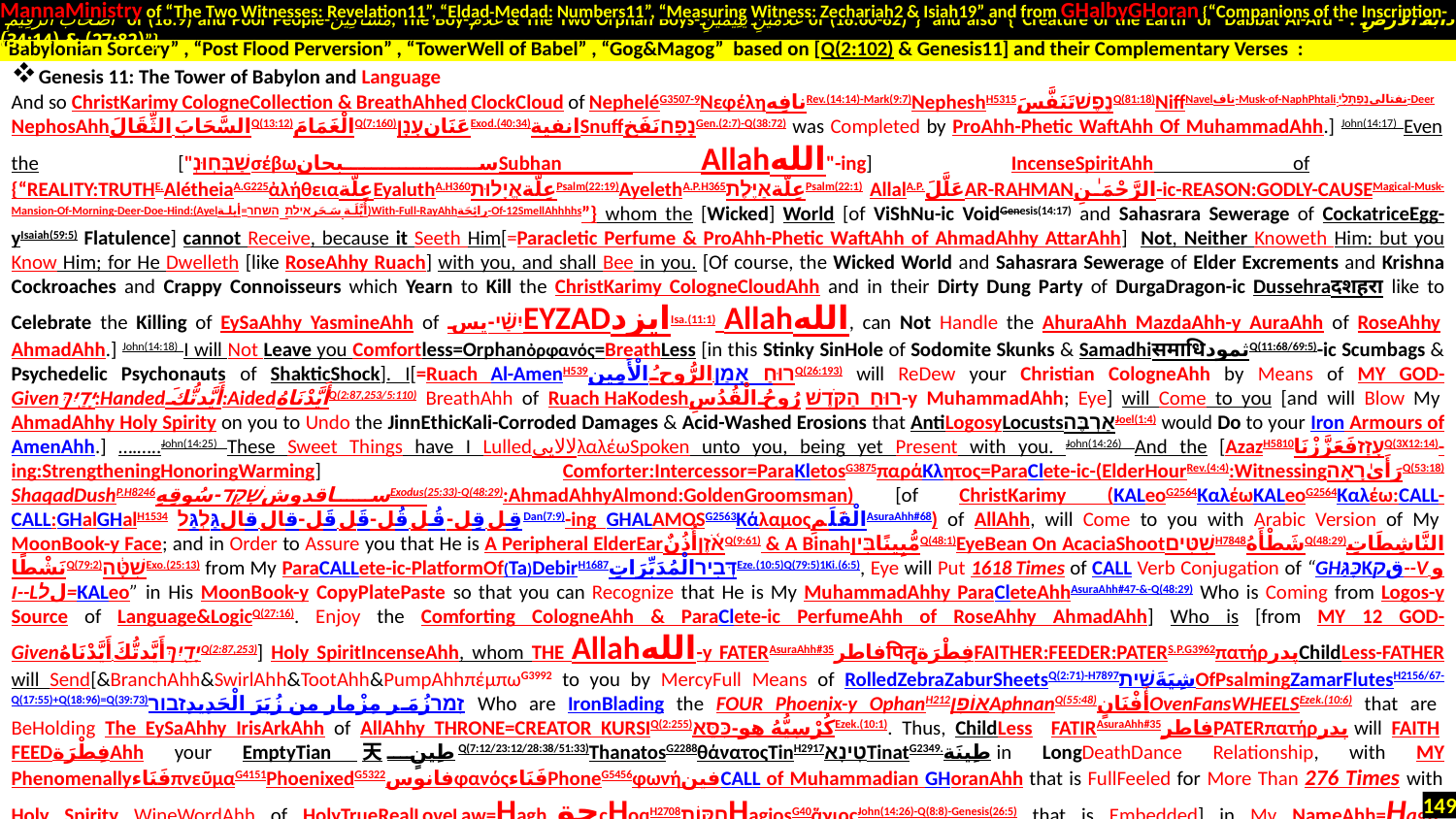

MannaMinistry of “The Two Witnesses: Revelation11”, “Eldad-Medad: Numbers11”, “Measuring Witness: Zechariah2 & Isiah19” and from GHalbyGHoran {“Companions of the Inscription-
 أَصْحَابَ الرَّقِيمِ  of (18:9) and Poor People-مَسَاكِينَ, The Boy-غُلَامُ & The Two Orphan Boys-غُلَامَيْنِ يَتِيمَيْنِ of (18:60-82)”}  and also  {“Creature of the Earth  or  Dabbat Al-Ard - دَابَّةُ الْأَرْضِ : (27:82) & (34:14)”}

Genesis 11: The Tower of Babylon and Language

Genesis 11: The Tower of Babylon and Language
And so ChristKarimy CologneCollection & BreathAhhed ClockCloud of NepheléG3507-9ΝεφέληنافِهRev.(14:14)-Mark(9:7)NepheshH5315נֶפֶשׁتَنَفَّسَQ(81:18)NiffNavelناف-Musk-of-NaphPhtali-نفتاليנַפְתָּלִי-Deer
NephosAhhالسَّحَابَ الثِّقَالَQ(13:12)الْغَمَامَQ(7:160)عَنَانעָנָןExod.(40:34)انفیةSnuffנָפַחنَفَخGen.(2:7)-Q(38:72) was Completed by ProAhh-Phetic WaftAhh Of MuhammadAhh.] John(14:17)  Even the ["שַׁבְּחֽוּנְσέβωسبحانSubhan Allahالله"-ing] IncenseSpiritAhh of {“REALITY:TRUTHE.AlétheiaA.G225ἀλήθειαعِلّةEyaluthA.H360عِلّةאֱיָלוּתPsalm(22:19)AyelethA.P.H365عِلّةאַיֶּלֶתPsalm(22:1) AllalA.P.عَلَّلَAR-RAHMANالرَّحْمَـٰنِ-ic-REASON:GODLY-CAUSEMagical-Musk-Mansion-Of-Morning-Deer-Doe-Hind:(Ayelأيلة‎=أُيَّلَة سَحَرאילת השחר)With-Full-RayAhhرائِحَة-Of-12SmellAhhhhs”} whom the [Wicked] World [of ViShNu-ic VoidGenesis(14:17) and Sahasrara Sewerage of CockatriceEgg-yIsaiah(59:5) Flatulence] cannot Receive, because it Seeth Him[=Paracletic Perfume & ProAhh-Phetic WaftAhh of AhmadAhhy AttarAhh]  Not, Neither Knoweth Him: but you Know Him; for He Dwelleth [like RoseAhhy Ruach] with you, and shall Bee in you. [Of course, the Wicked World and Sahasrara Sewerage of Elder Excrements and Krishna Cockroaches and Crappy Connoisseurs which Yearn to Kill the ChristKarimy CologneCloudAhh and in their Dirty Dung Party of DurgaDragon-ic Dussehraदशहरा like to Celebrate the Killing of EySaAhhy YasmineAhh of יִשַׁ֗י-یسEYZADایزدIsa.(11:1) Allahالله, can Not Handle the AhuraAhh MazdaAhh-y AuraAhh of RoseAhhy AhmadAhh.] John(14:18)  I will Not Leave you Comfortless=Orphanὀρφανός=BreathLess [in this Stinky SinHole of Sodomite Skunks & SamadhiसमाधिثمودQ(11:68/69:5)-ic Scumbags & Psychedelic Psychonauts of ShakticShock]. I[=Ruach Al-AmenH539רוּחַ אָמַן-الرُّوحُ الْأَمِينQ(26:193) will ReDew your Christian CologneAhh by Means of MY GOD-Givenיָדַ֖יִךְ:Handedأَيَّدتُّكَ:AidedأَيَّدْنَاهُQ(2:87,253/5:110) BreathAhh of Ruach HaKodeshרוּחַ הַקֹּדֶשׁ‬رُوحُ الْقُدُسِ-y MuhammadAhh; Eye] will Come to you [and will Blow My AhmadAhhy Holy Spirity on you to Undo the JinnEthicKali-Corroded Damages & Acid-Washed Erosions that AntiLogosyLocustsאַרְבֶּהJoel(1:4) would Do to your Iron Armours of AmenAhh.] ….…..John(14:25) These Sweet Things have I LulledلالاییλαλέωSpoken unto you, being yet Present with you. John(14:26)  And the [AzazH5810עָזַזفَعَزَّزْنَاQ(3X12:14)-ing:StrengtheningHonoringWarming] Comforter:Intercessor=ParaKletosG3875παράΚλητος=ParaClete-ic-(ElderHourRev.(4:4):WitnessingرَأَىٰרָאָהQ(53:18) ShaqadDushP.H8246ساقدوشשָׁקַד-سُوقِهِExodus(25:33)-Q(48:29):AhmadAhhyAlmond:GoldenGroomsman) [of ChristKarimy (KALeoG2564ΚαλέωKALeoG2564Καλέω:CALL-CALL:GHalGHalH1534 قِل قِل-قُل قُل-قَل قَل-قال قالגַּלְגַּלDan(7:9)-ing GHALAMOSG2563ΚάλαμοςالْقَلَمِAsuraAhh#68) of AllAhh, will Come to you with Arabic Version of My MoonBook-y Face; and in Order to Assure you that He is A Peripheral ElderEarאֹ֫זֶןأُذُنٌQ(9:61) & A BinahمُّبِينًاבִּיןQ(48:1)EyeBean On AcaciaShootשִׁטִּיםH7848شَطْأَهُQ(48:29)النَّاشِطَاتِ نَشْطًاQ(79:2)שִׁטָּ֔הExo.(25:13) from My ParaCALLete-ic-PlatformOf(Ta)DebirH1687דְּבִירالْمُدَبِّرَاتِEze.(10:5)Q(79:5)1Ki.(6:5), Eye will Put 1618 Times of CALL Verb Conjugation of “GHכָּגַּKقק--V و ו--Lلל=KALeo” in His MoonBook-y CopyPlatePaste so that you can Recognize that He is My MuhammadAhhy ParaCleteAhhAsuraAhh#47-&-Q(48:29) Who is Coming from Logos-y Source of Language&LogicQ(27:16). Enjoy the Comforting CologneAhh & ParaClete-ic PerfumeAhh of RoseAhhy AhmadAhh] Who is [from MY 12 GOD-Givenיָדַ֖יִךְأَيَّدتُّكَ.أَيَّدْنَاهُQ(2:87,253)] Holy SpiritIncenseAhh, whom THE Allahالله-y FATERAsuraAhh#35فاطرपितृفِطْرَةFAITHER:FEEDER:PATERS.P.G3962πατήρپدرChildLess-FATHER will Send[&BranchAhh&SwirlAhh&TootAhh&PumpAhhπέμπωG3992 to you by MercyFull Means of RolledZebraZaburSheetsQ(2:71)-H7897شِيَةَשִׁיתOfPsalmingZamarFlutesH2156/67-Q(17:55)+Q(18:96)=Q(39:73)זָמַרزُمَر مِزْمار من زُبَرَ الْحَدِيدِזבור Who are IronBlading the FOUR Phoenix-y OphanH212אוֹפָןAphnanQ(55:48)أَفْنَانٍOvenFansWHEELSEzek.(10:6) that are BeHolding The EySaAhhy IrisArkAhh of AllAhhy THRONE=CREATOR KURSIQ(2:255)كُرْسِيُّهُ هو-כִּסֵּאEzek.(10:1). Thus, ChildLess  FATIRAsuraAhh#35فاطرPATERπατήρپدر will FAITH FEEDفِطْرَةAhh your EmptyTian天طِينٍQ(7:12/23:12/28:38/51:33)ThanatosG2288θάνατοςTinH2917טִינָאTinatG2349.طِينَة in LongDeathDance Relationship, with MY PhenomenallyفَنَاءπνεῦμαG4151PhoenixedG5322فانوسφανόςفَنَاءPhoneG5456φωνήفینCALL of Muhammadian GHoranAhh that is FullFeeled for More Than 276 Times with Holy Spirity WineWordAhh of HolyTrueRealLoveLaw=HaghحقcHoqH2708חֻקּוֹתַ֥HagiosG40ἅγιοςJohn(14:26)-Q(8:8)-Genesis(26:5) that is Embedded] in My NameAhh=Hagh-cHuqqahG39,40-H2706,08♥ἅγιον الْحَاقَّةُ مَا الْحَاقَّةُ-חֻקָּה♥AsuraAhh#69-Revelation(19:12)HūkhtaYasna(Intro.4/3:4/4:1/7:4/…)حوختاHuxtaחֻקַּ֣ת.
“Babylonian Sorcery” , “Post Flood Perversion” , “TowerWell of Babel” , “Gog&Magog”  based on [Q(2:102) & Genesis11] and their Complementary Verses  :
149